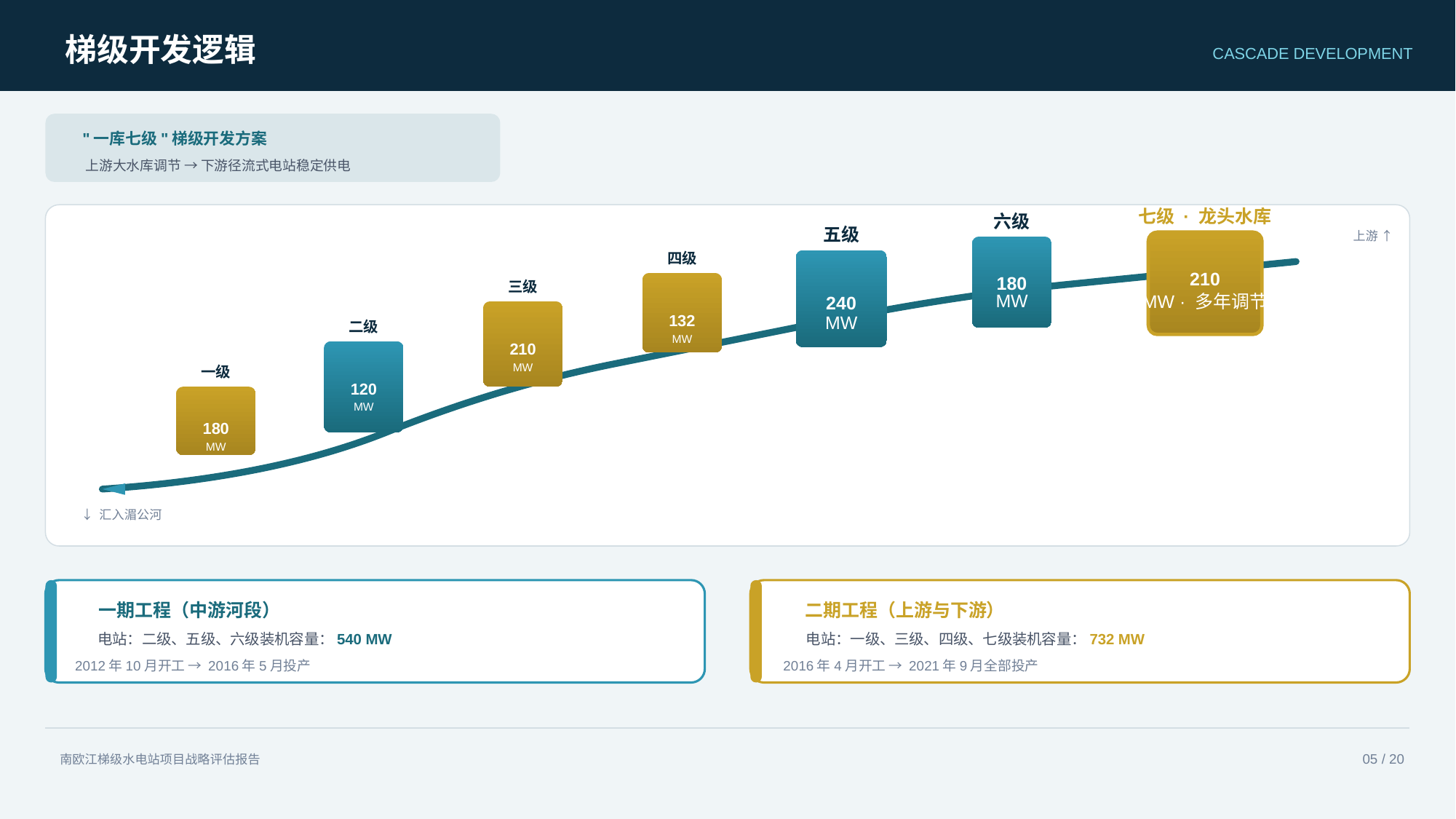

梯级开发逻辑
CASCADE DEVELOPMENT

"一库七级"梯级开发方案
上游大水库调节 → 下游径流式电站稳定供电

七级 · 龙头水库

210
MW · 多年调节
六级

180
MW
五级

240
MW
上游 ↑
四级

132
MW

三级

210
MW
二级

120
MW
一级

180
MW

↓ 汇入湄公河

一期工程（中游河段）
电站：二级、五级、六级装机容量：540 MW
2012年10月开工 → 2016年5月投产

二期工程（上游与下游）
电站：一级、三级、四级、七级装机容量：732 MW
2016年4月开工 → 2021年9月全部投产

05 / 20
南欧江梯级水电站项目战略评估报告